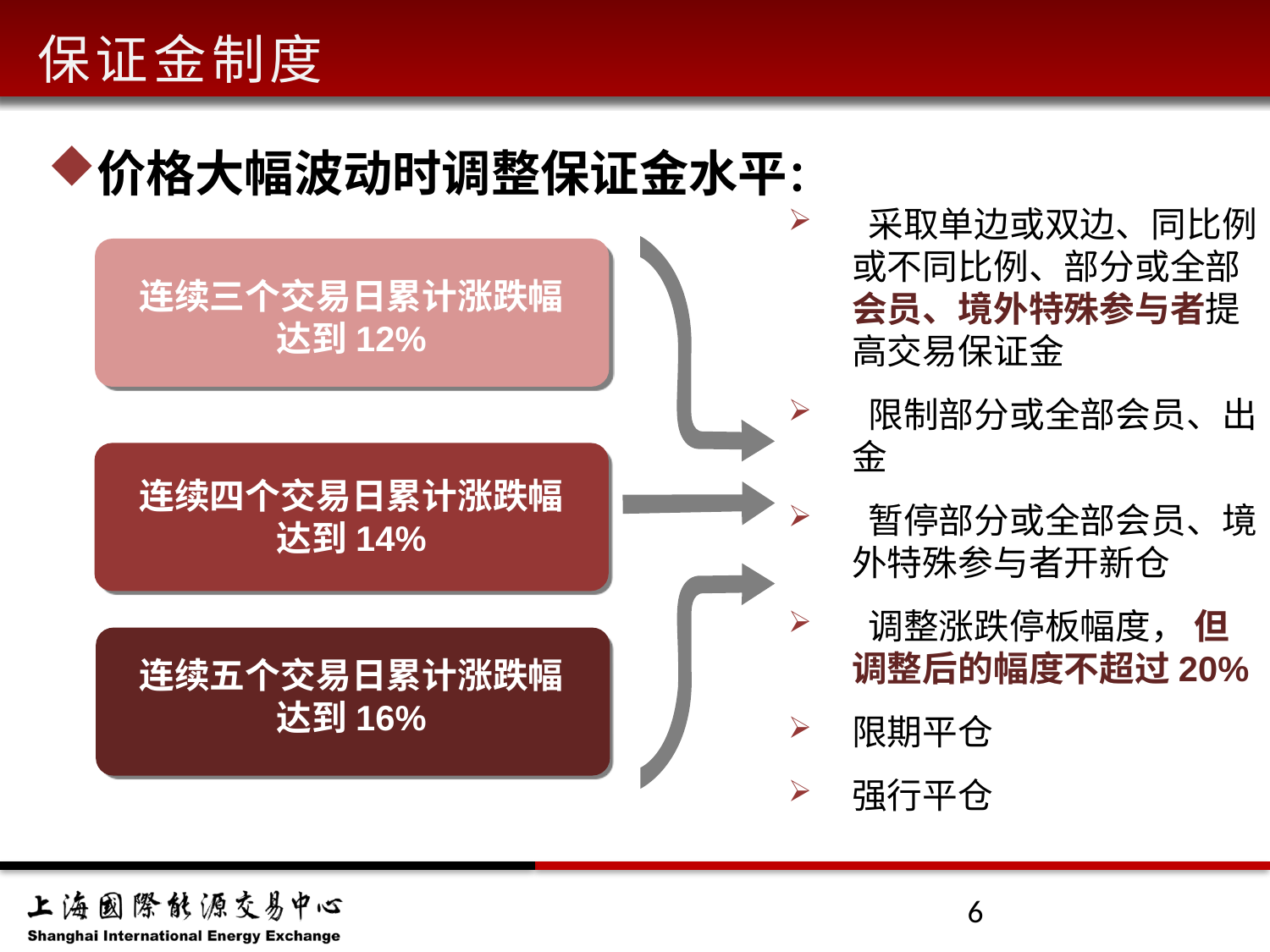

保证金制度
价格大幅波动时调整保证金水平：

 采取单边或双边、同比例或不同比例、部分或全部会员、境外特殊参与者提高交易保证金
 限制部分或全部会员、出金
 暂停部分或全部会员、境外特殊参与者开新仓
 调整涨跌停板幅度， 但调整后的幅度不超过20%
限期平仓
强行平仓

连续三个交易日累计涨跌幅达到12%

连续四个交易日累计涨跌幅达到14%

连续五个交易日累计涨跌幅达到16%
6